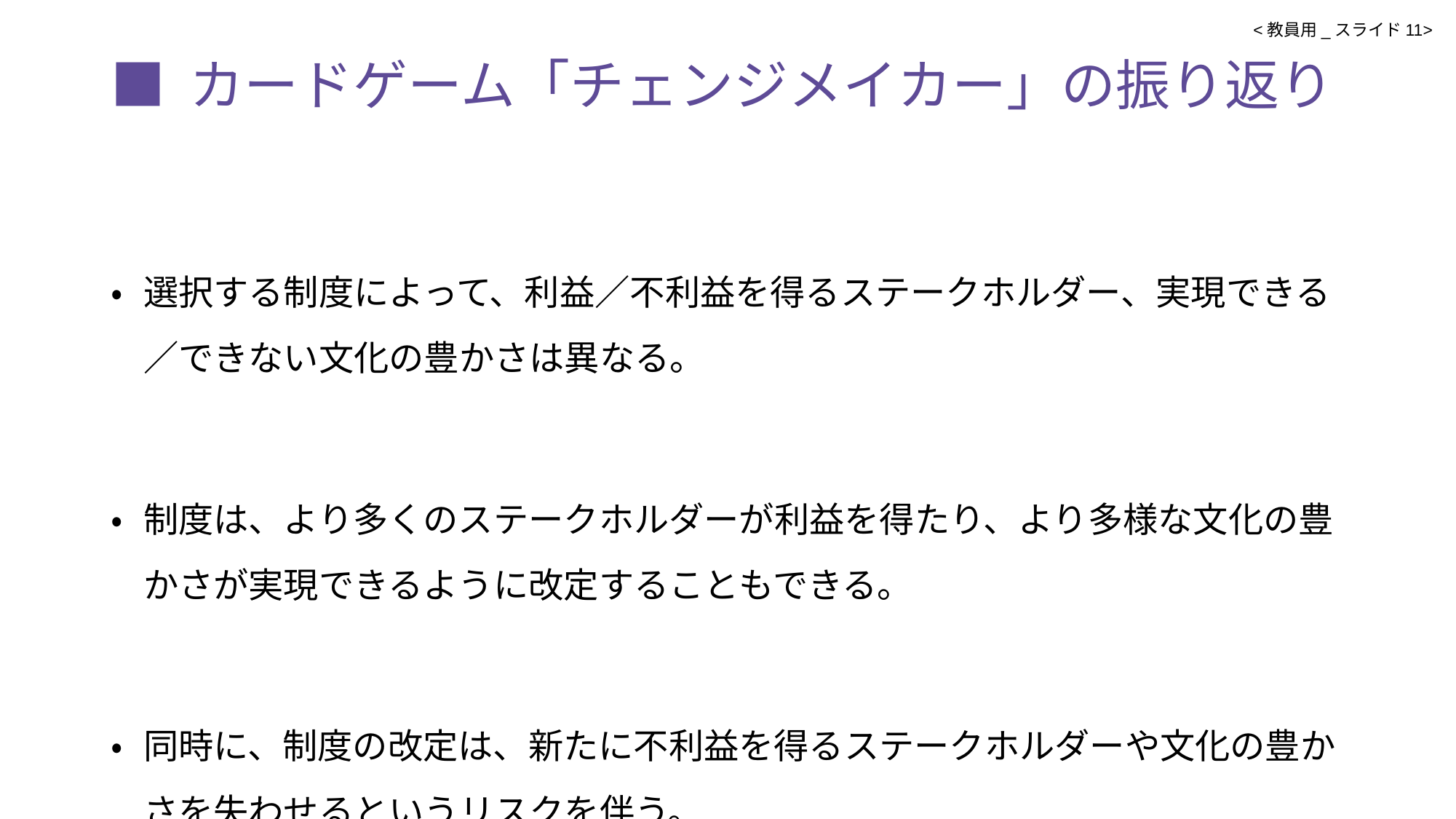

<教員用_スライド11>
# ■ カードゲーム「チェンジメイカー」の振り返り
•	選択する制度によって、利益／不利益を得るステークホルダー、実現できる／できない文化の豊かさは異なる。

•	制度は、より多くのステークホルダーが利益を得たり、より多様な文化の豊かさが実現できるように改定することもできる。

•	同時に、制度の改定は、新たに不利益を得るステークホルダーや文化の豊かさを失わせるというリスクを伴う。